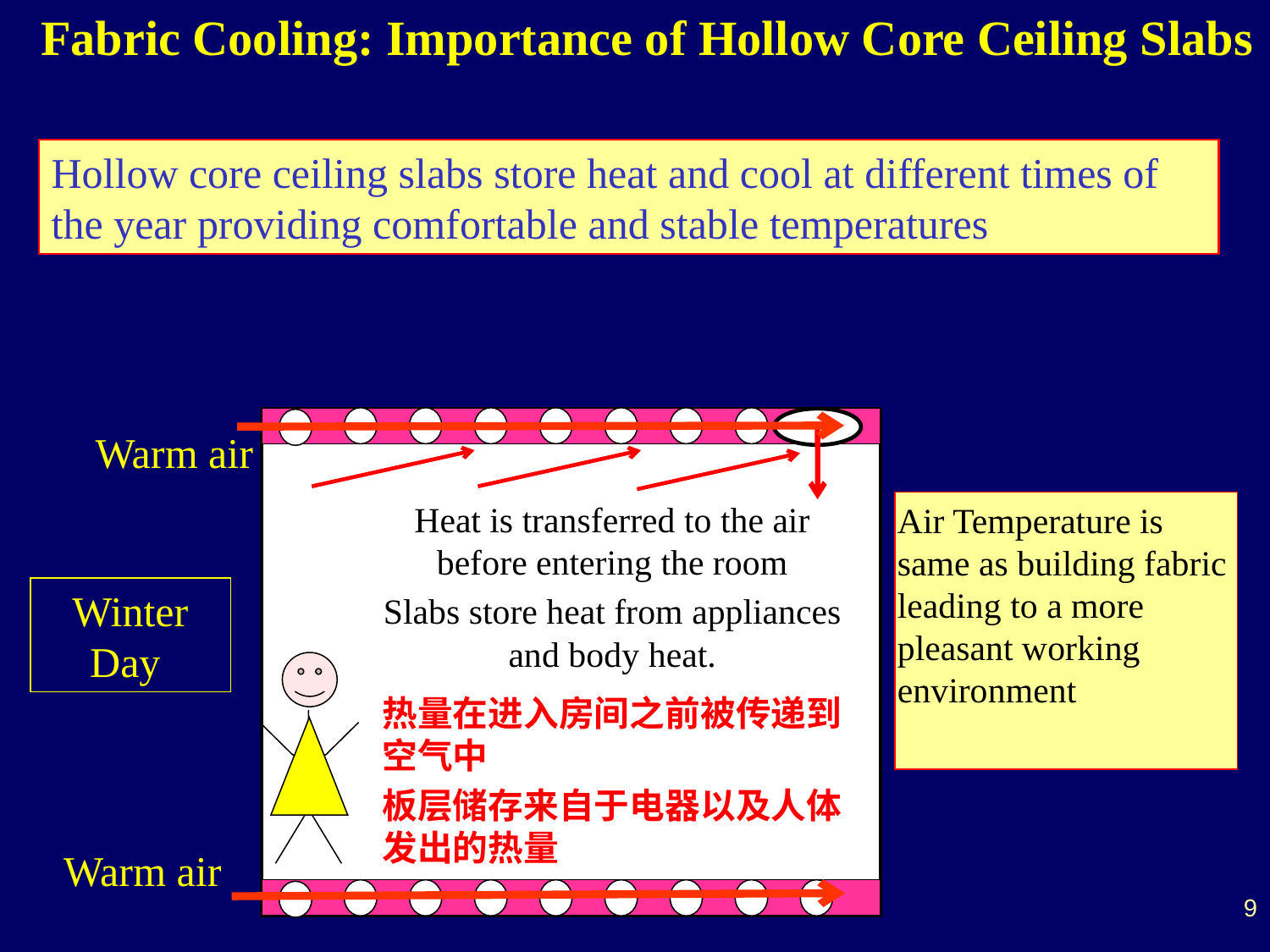

Fabric Cooling: Importance of Hollow Core Ceiling Slabs
Hollow core ceiling slabs store heat and cool at different times of the year providing comfortable and stable temperatures

Warm air

Warm air

Air Temperature is same as building fabric leading to a more pleasant working environment

Heat is transferred to the air before entering the room
Slabs store heat from appliances and body heat.
热量在进入房间之前被传递到空气中
板层储存来自于电器以及人体发出的热量
Winter Day

9